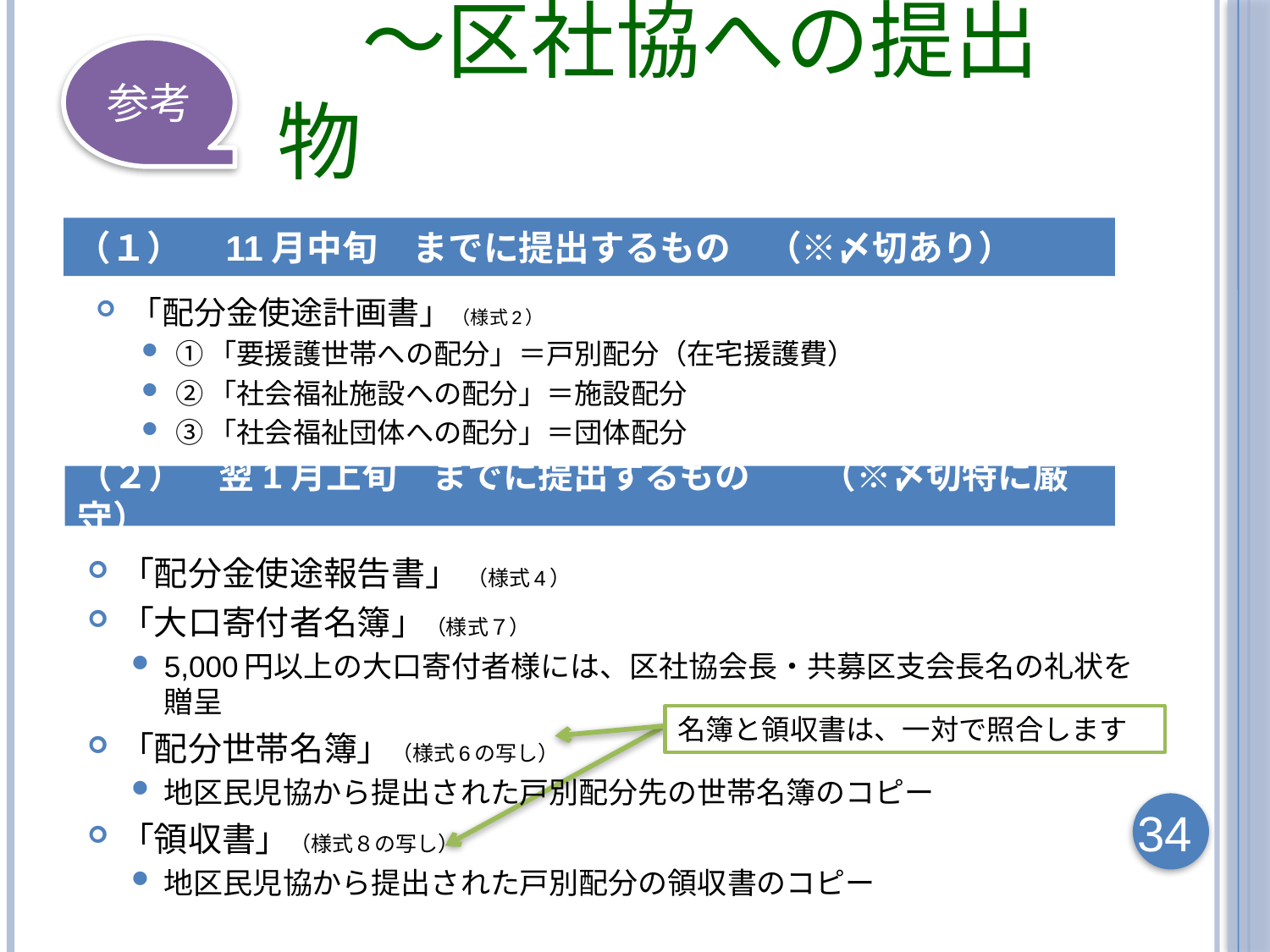

参考
# 年末たすけあい運動 　～区社協への提出物
（１）　11月中旬　までに提出するもの　（※〆切あり）
「配分金使途計画書」（様式2）
①「要援護世帯への配分」＝戸別配分（在宅援護費）
②「社会福祉施設への配分」＝施設配分
③「社会福祉団体への配分」＝団体配分
（２）　翌1月上旬　までに提出するもの　　（※〆切特に厳守）
「配分金使途報告書」 （様式4）
「大口寄付者名簿」（様式７）
5,000円以上の大口寄付者様には、区社協会長・共募区支会長名の礼状を贈呈
「配分世帯名簿」（様式6の写し）
地区民児協から提出された戸別配分先の世帯名簿のコピー
「領収書」（様式８の写し）
地区民児協から提出された戸別配分の領収書のコピー

名簿と領収書は、一対で照合します
34